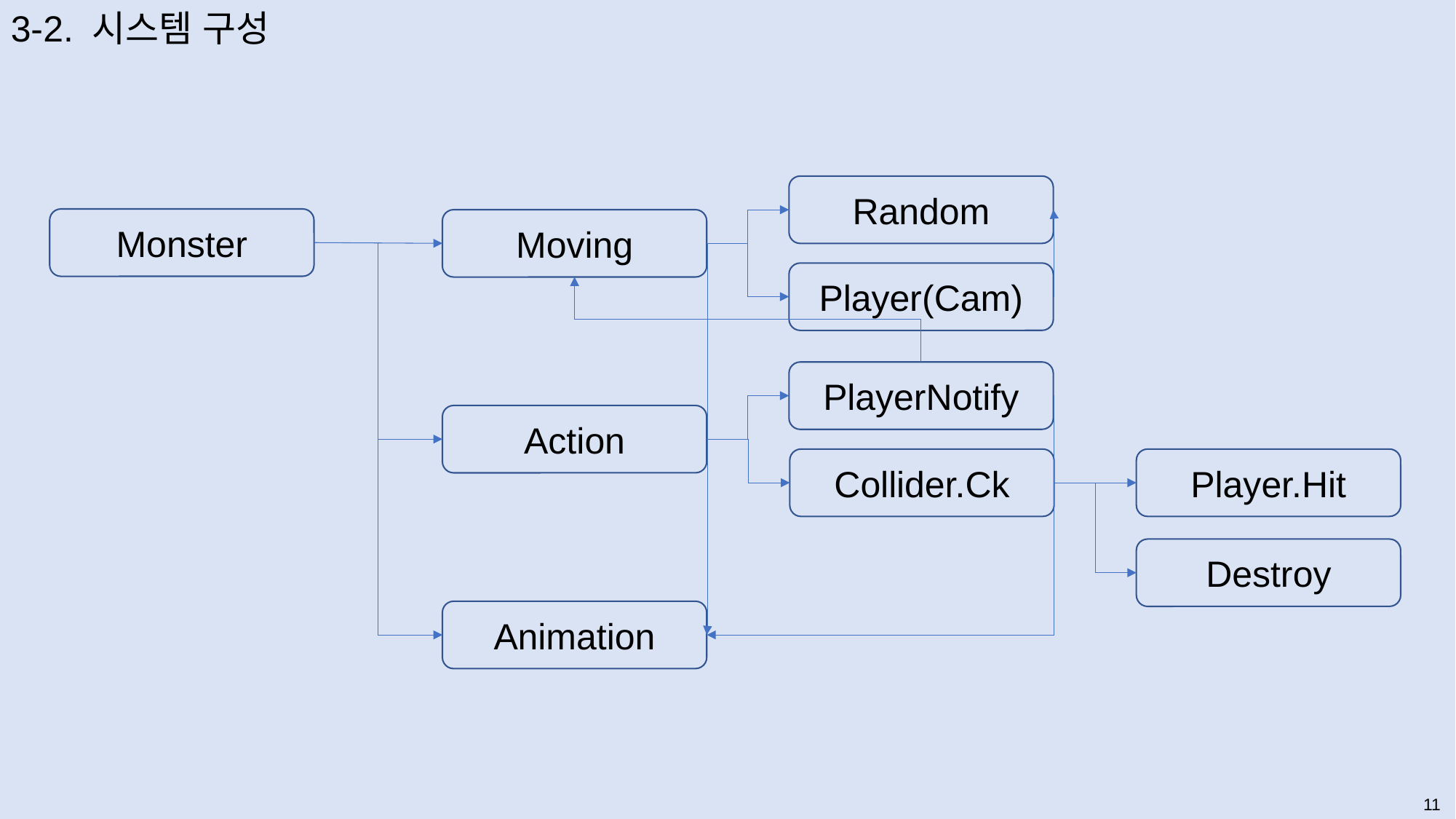

3-2. 시스템 구성
Random
Monster
Moving
Player(Cam)
PlayerNotify
Action
Collider.Ck
Player.Hit
Destroy
Animation
11